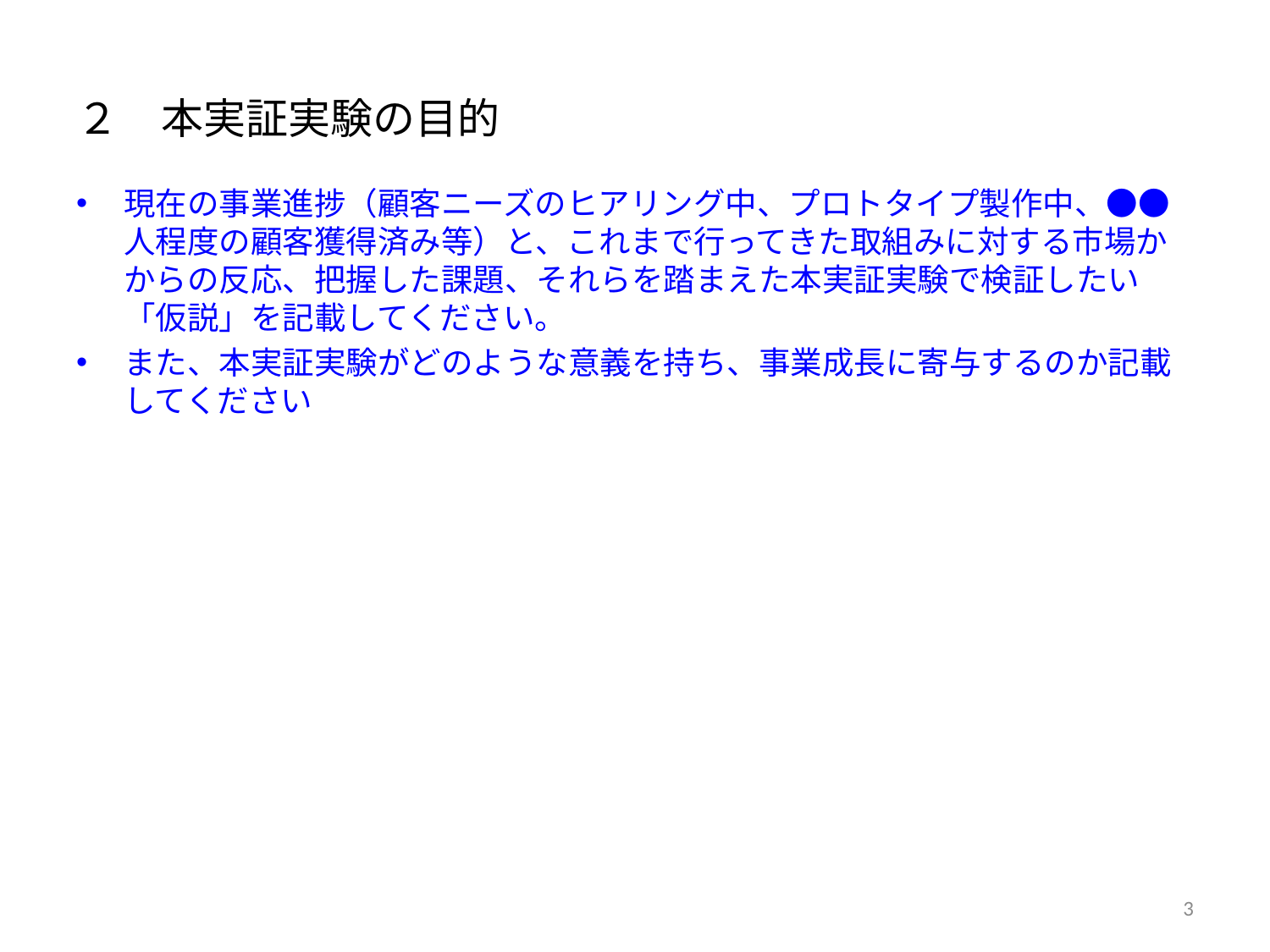

# ２　本実証実験の目的
現在の事業進捗（顧客ニーズのヒアリング中、プロトタイプ製作中、●●人程度の顧客獲得済み等）と、これまで行ってきた取組みに対する市場かからの反応、把握した課題、それらを踏まえた本実証実験で検証したい「仮説」を記載してください。
また、本実証実験がどのような意義を持ち、事業成長に寄与するのか記載してください
3